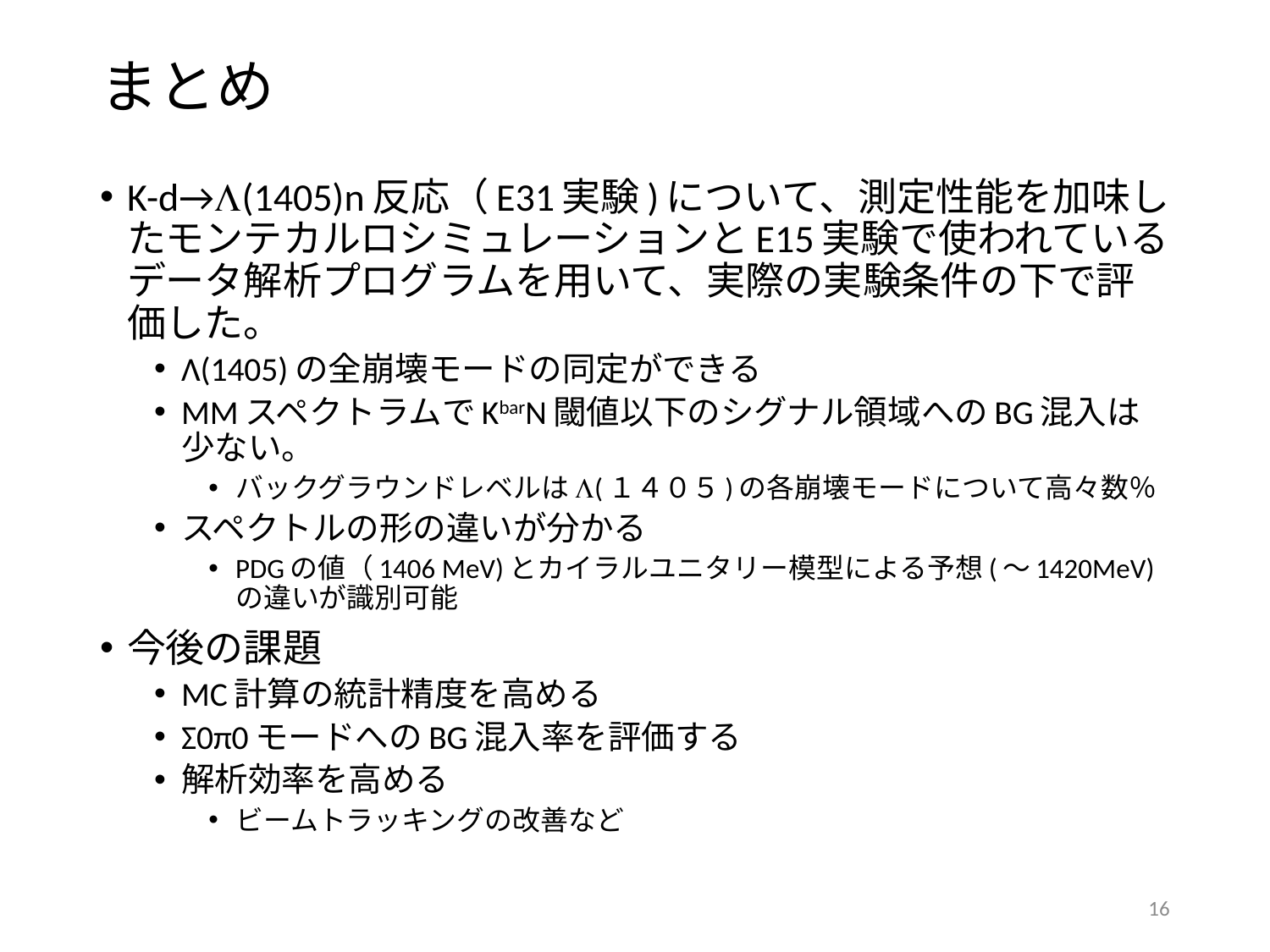

# まとめ
K-d→Λ(1405)n反応（E31実験)について、測定性能を加味したモンテカルロシミュレーションとE15実験で使われているデータ解析プログラムを用いて、実際の実験条件の下で評価した。
Λ(1405)の全崩壊モードの同定ができる
MMスペクトラムでKbarN閾値以下のシグナル領域へのBG混入は少ない。
バックグラウンドレベルはΛ(１４０５)の各崩壊モードについて高々数％
スペクトルの形の違いが分かる
PDGの値（1406 MeV)とカイラルユニタリー模型による予想(～1420MeV)の違いが識別可能
今後の課題
MC計算の統計精度を高める
Σ0π0モードへのBG混入率を評価する
解析効率を高める
ビームトラッキングの改善など

16